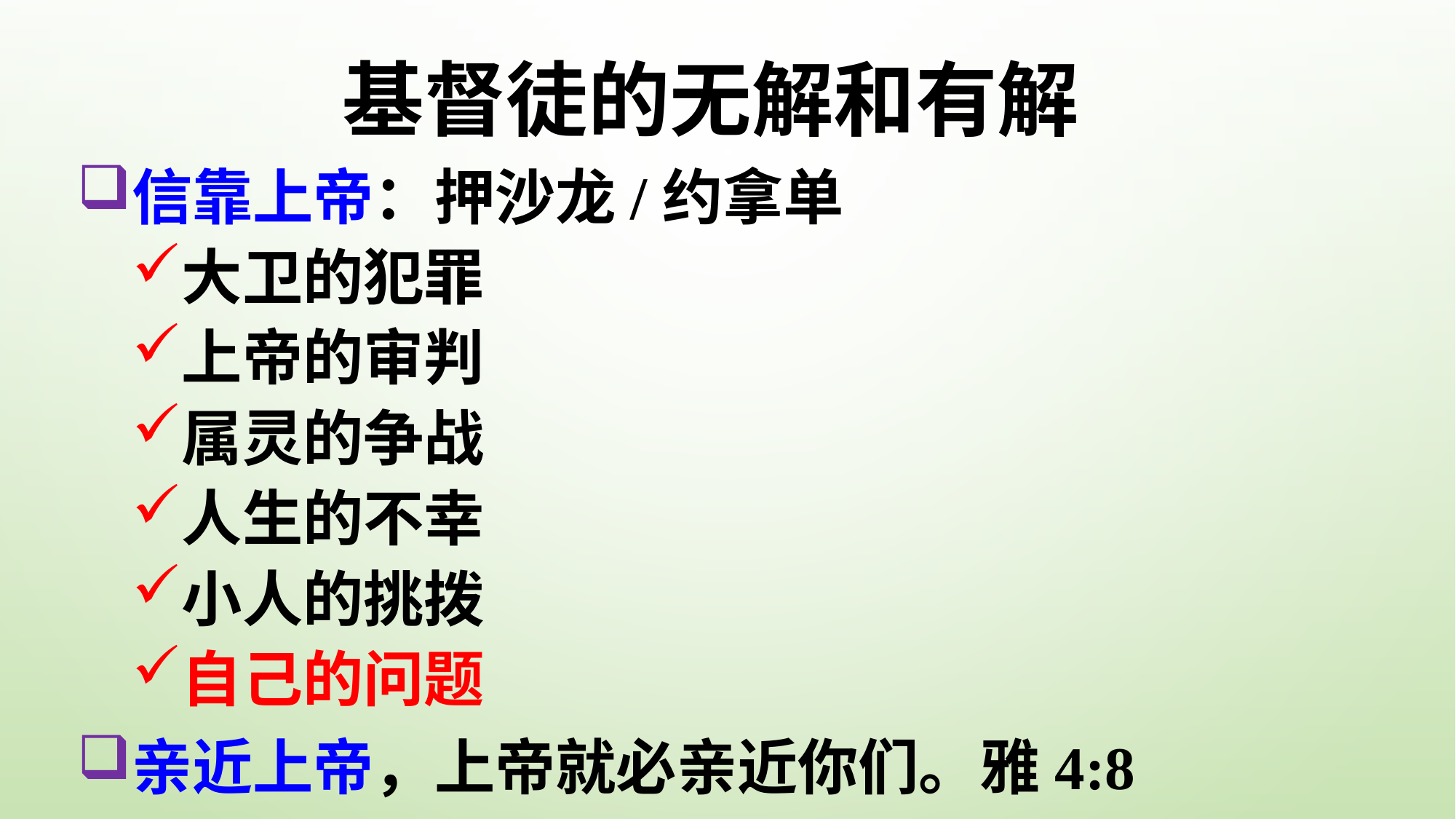

# 基督徒的无解和有解
信靠上帝：押沙龙/约拿单
大卫的犯罪
上帝的审判
属灵的争战
人生的不幸
小人的挑拨
自己的问题
亲近上帝，上帝就必亲近你们。雅4:8